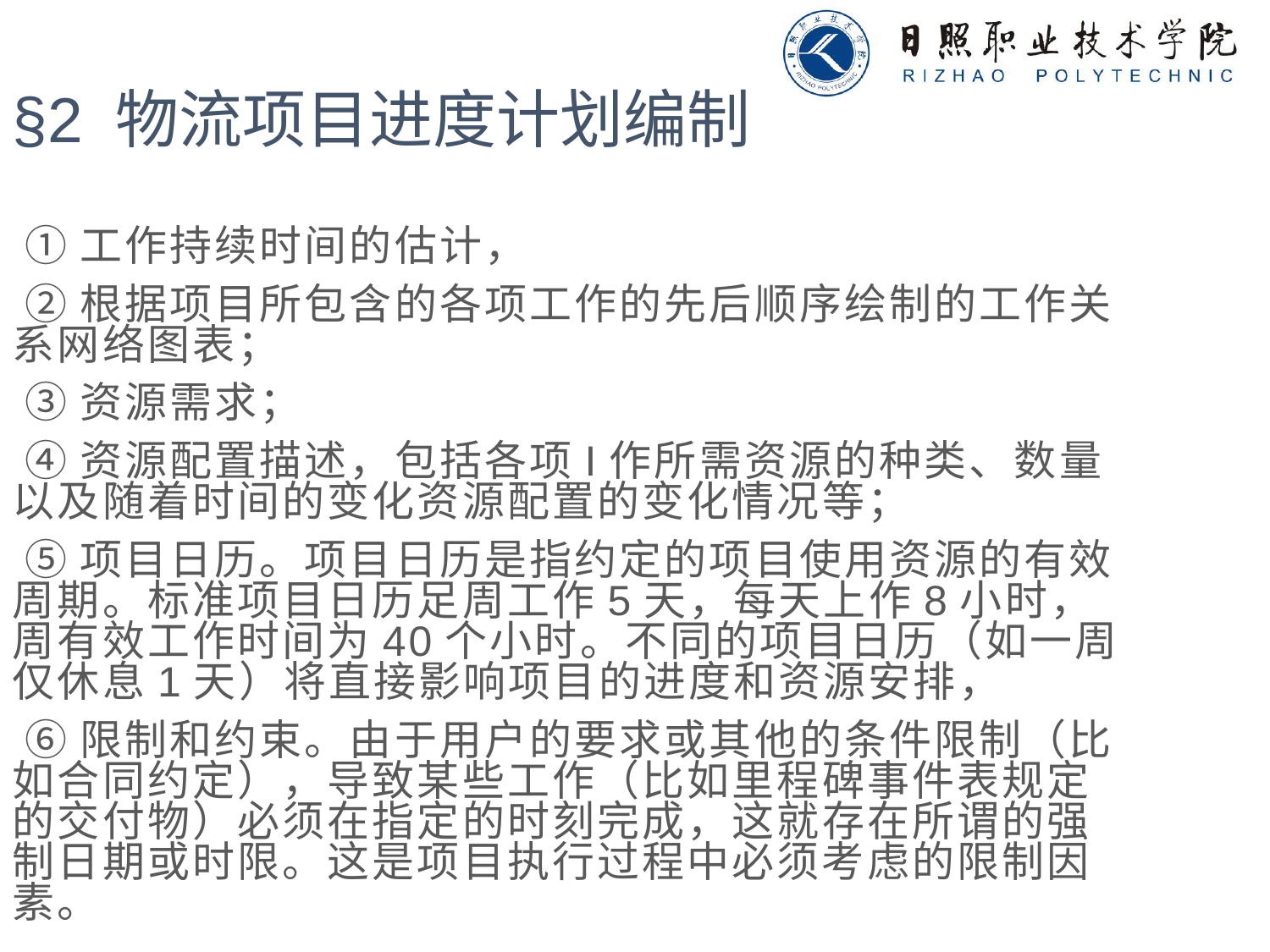

§2 物流项目进度计划编制
 ①工作持续时间的估计，
 ②根据项目所包含的各项工作的先后顺序绘制的工作关系网络图表；
 ③资源需求；
 ④资源配置描述，包括各项I作所需资源的种类、数量以及随着时间的变化资源配置的变化情况等；
 ⑤项目日历。项目日历是指约定的项目使用资源的有效周期。标准项目日历足周工作5天，每天上作8小时，周有效工作时间为40个小时。不同的项目日历（如一周仅休息1天）将直接影响项目的进度和资源安排，
 ⑥限制和约束。由于用户的要求或其他的条件限制（比如合同约定），导致某些工作（比如里程碑事件表规定的交付物）必须在指定的时刻完成，这就存在所谓的强制日期或时限。这是项目执行过程中必须考虑的限制因素。